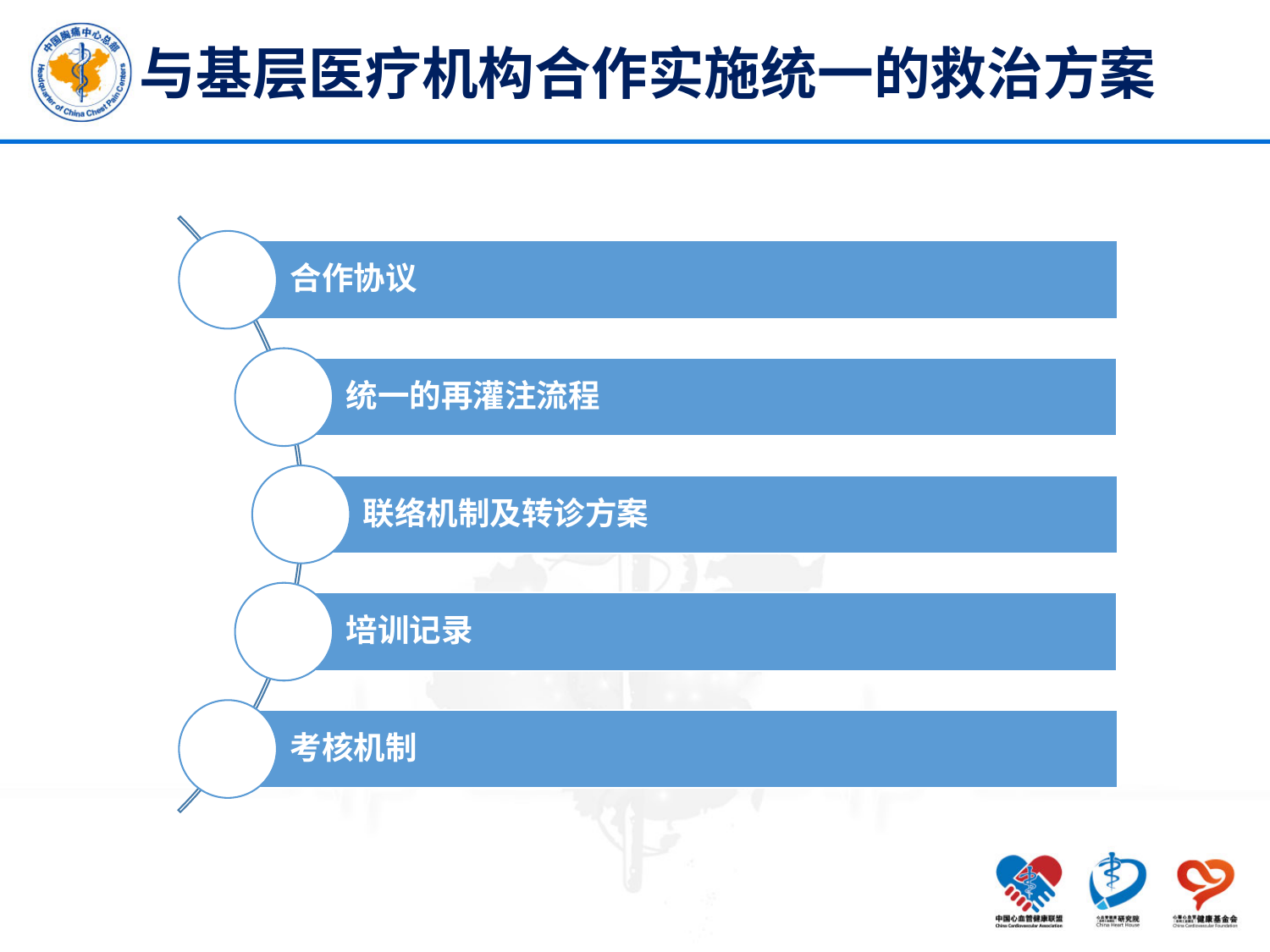

# 与基层医疗机构合作实施统一的救治方案
合作协议
统一的再灌注流程
联络机制及转诊方案
培训记录
考核机制